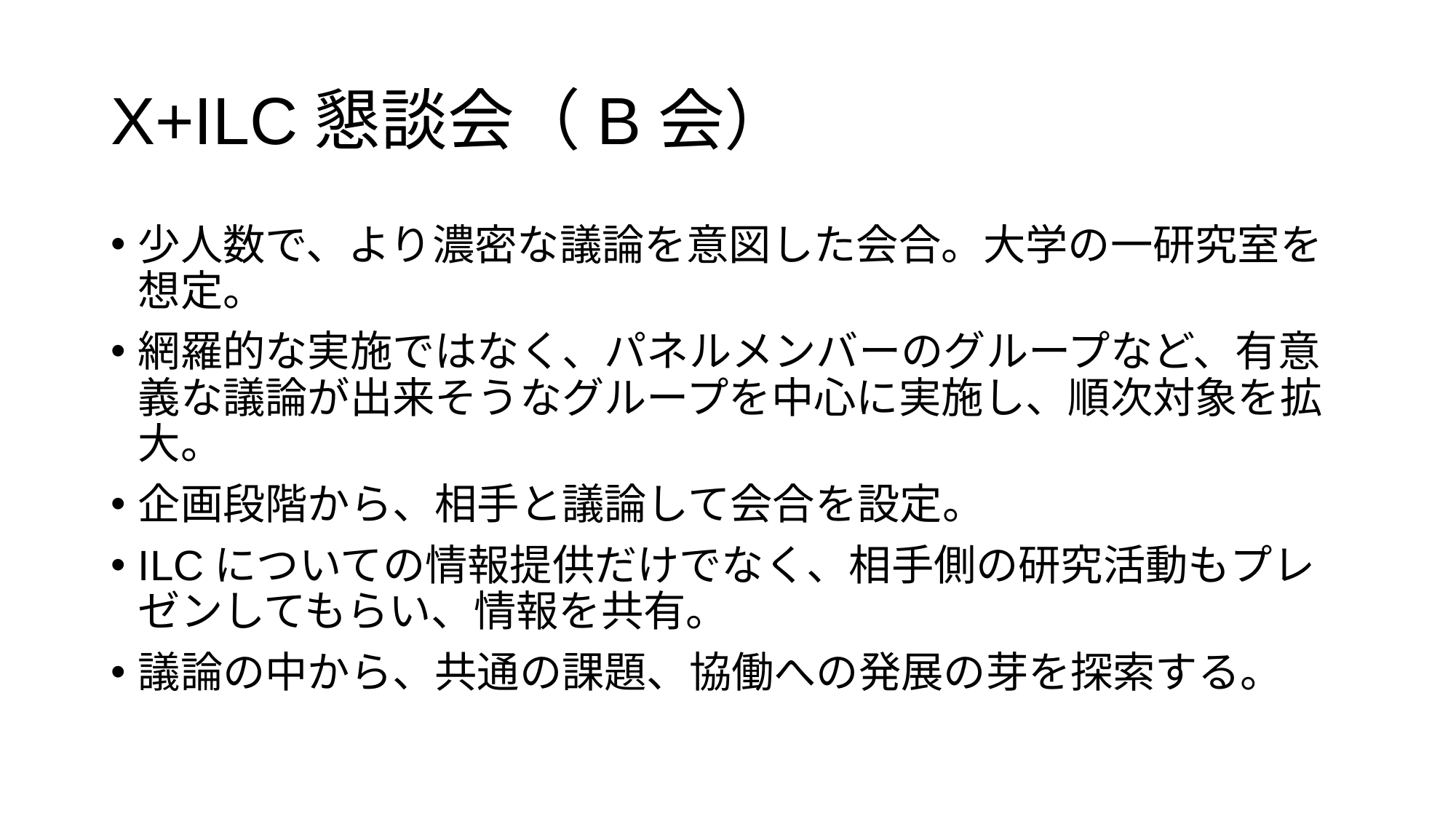

# X+ILC懇談会（B会）
少人数で、より濃密な議論を意図した会合。大学の一研究室を想定。
網羅的な実施ではなく、パネルメンバーのグループなど、有意義な議論が出来そうなグループを中心に実施し、順次対象を拡大。
企画段階から、相手と議論して会合を設定。
ILCについての情報提供だけでなく、相手側の研究活動もプレゼンしてもらい、情報を共有。
議論の中から、共通の課題、協働への発展の芽を探索する。